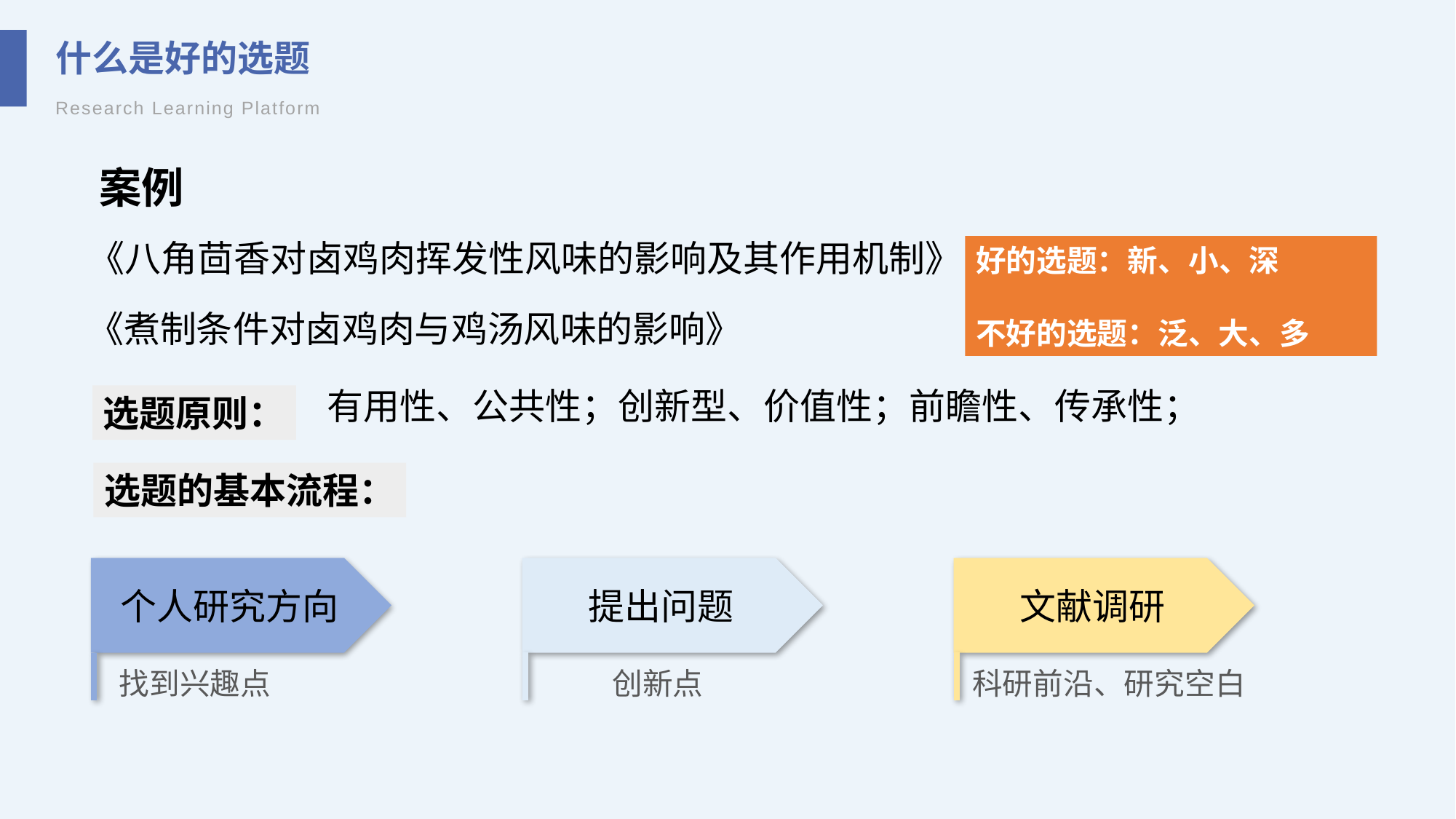

什么是好的选题
Research Learning Platform
案例
《八角茴香对卤鸡肉挥发性风味的影响及其作用机制》
好的选题：新、小、深

不好的选题：泛、大、多
《煮制条件对卤鸡肉与鸡汤风味的影响》
有用性、公共性；创新型、价值性；前瞻性、传承性；
选题原则：
选题的基本流程：
个人研究方向

找到兴趣点
提出问题

创新点
文献调研

科研前沿、研究空白